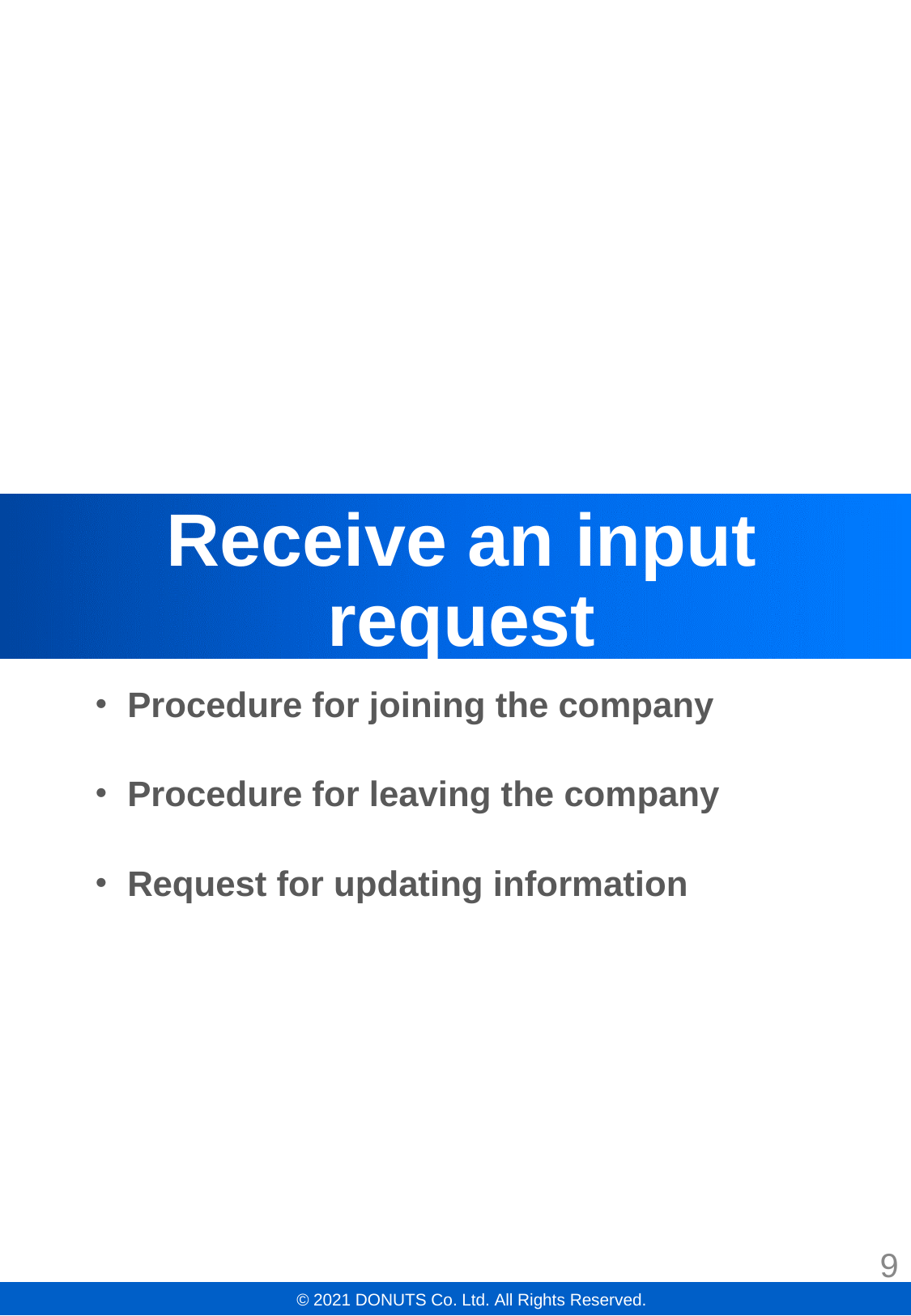

# Receive an input request
・Procedure for joining the company
・Procedure for leaving the company
・Request for updating information
9